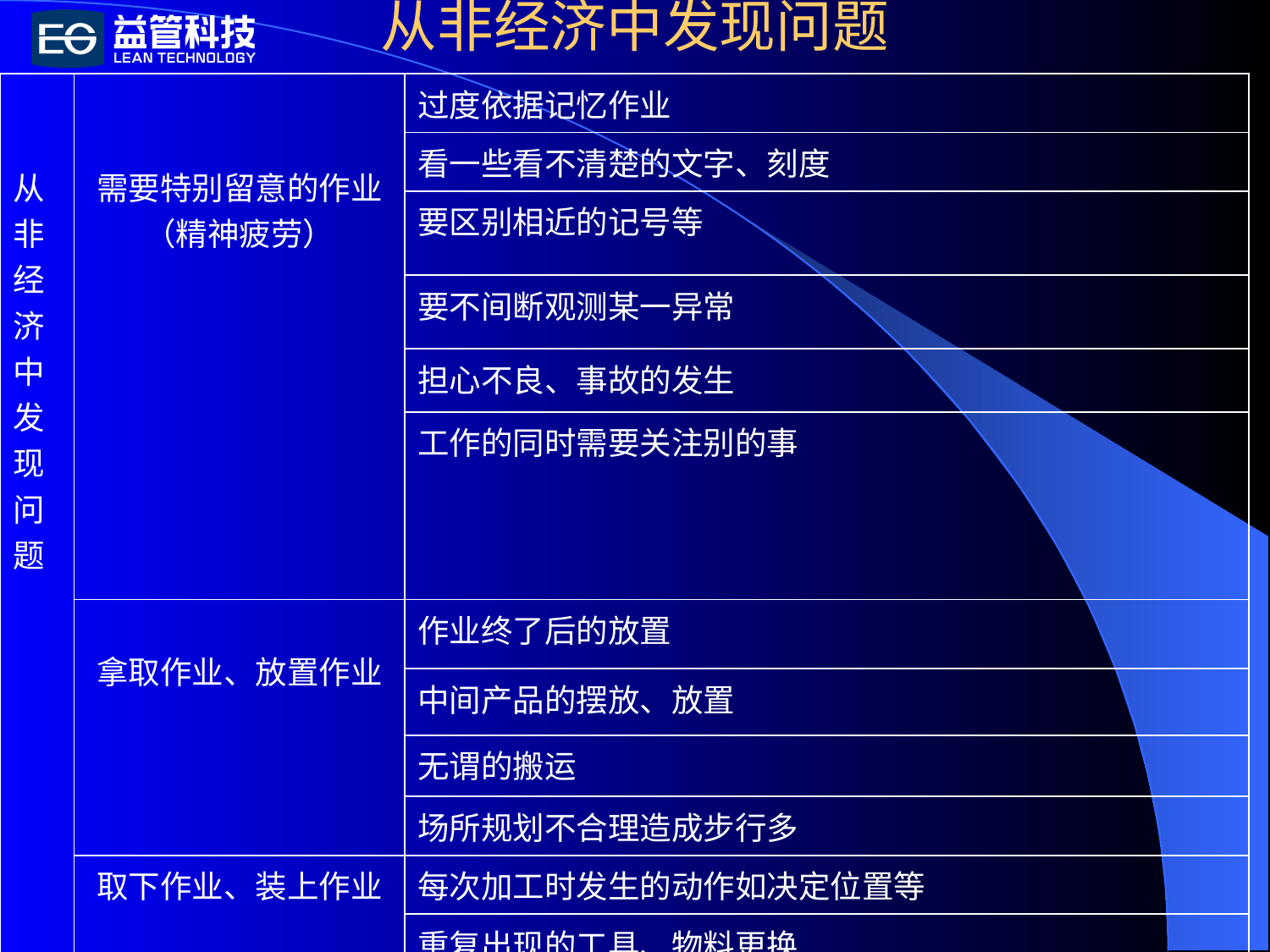

# 从非经济中发现问题
| 从非经济中发现问题 | 需要特别留意的作业（精神疲劳） | 过度依据记忆作业 |
| --- | --- | --- |
|  |  | 看一些看不清楚的文字、刻度 |
|  |  | 要区别相近的记号等 |
|  |  | 要不间断观测某一异常 |
|  |  | 担心不良、事故的发生 |
|  |  | 工作的同时需要关注别的事 |
|  | 拿取作业、放置作业 | 作业终了后的放置 |
|  |  | 中间产品的摆放、放置 |
|  |  | 无谓的搬运 |
|  |  | 场所规划不合理造成步行多 |
|  | 取下作业、装上作业 | 每次加工时发生的动作如决定位置等 |
|  |  | 重复出现的工具、物料更换 |
|  | 工作量的不平衡分布 | 特定的场所工作量过多、不足 特定时间工作量过多、不足 |